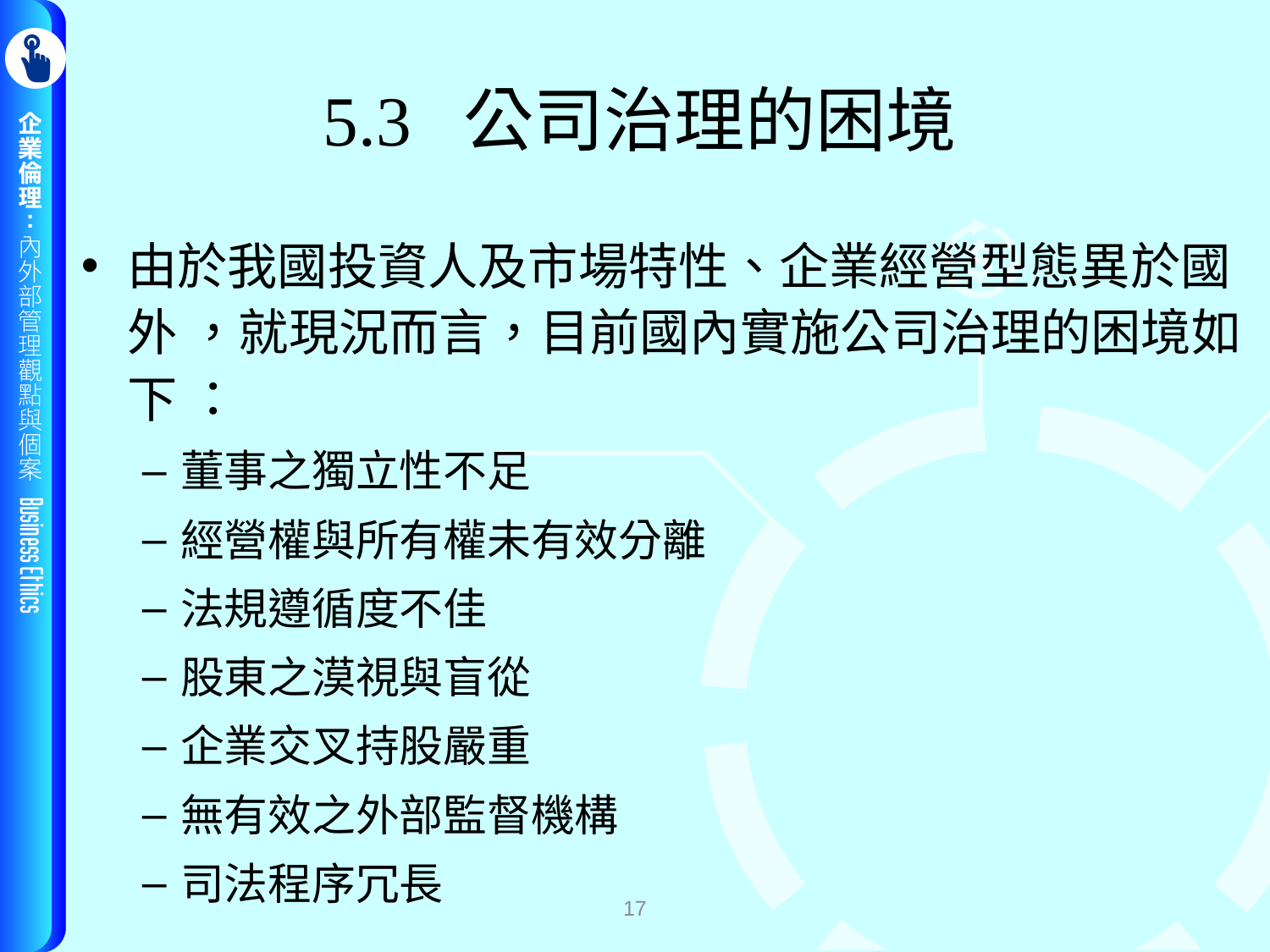

# 5.3  公司治理的困境
由於我國投資人及市場特性、企業經營型態異於國外 ，就現況而言，目前國內實施公司治理的困境如下 ：
董事之獨立性不足
經營權與所有權未有效分離
法規遵循度不佳
股東之漠視與盲從
企業交叉持股嚴重
無有效之外部監督機構
司法程序冗長
17